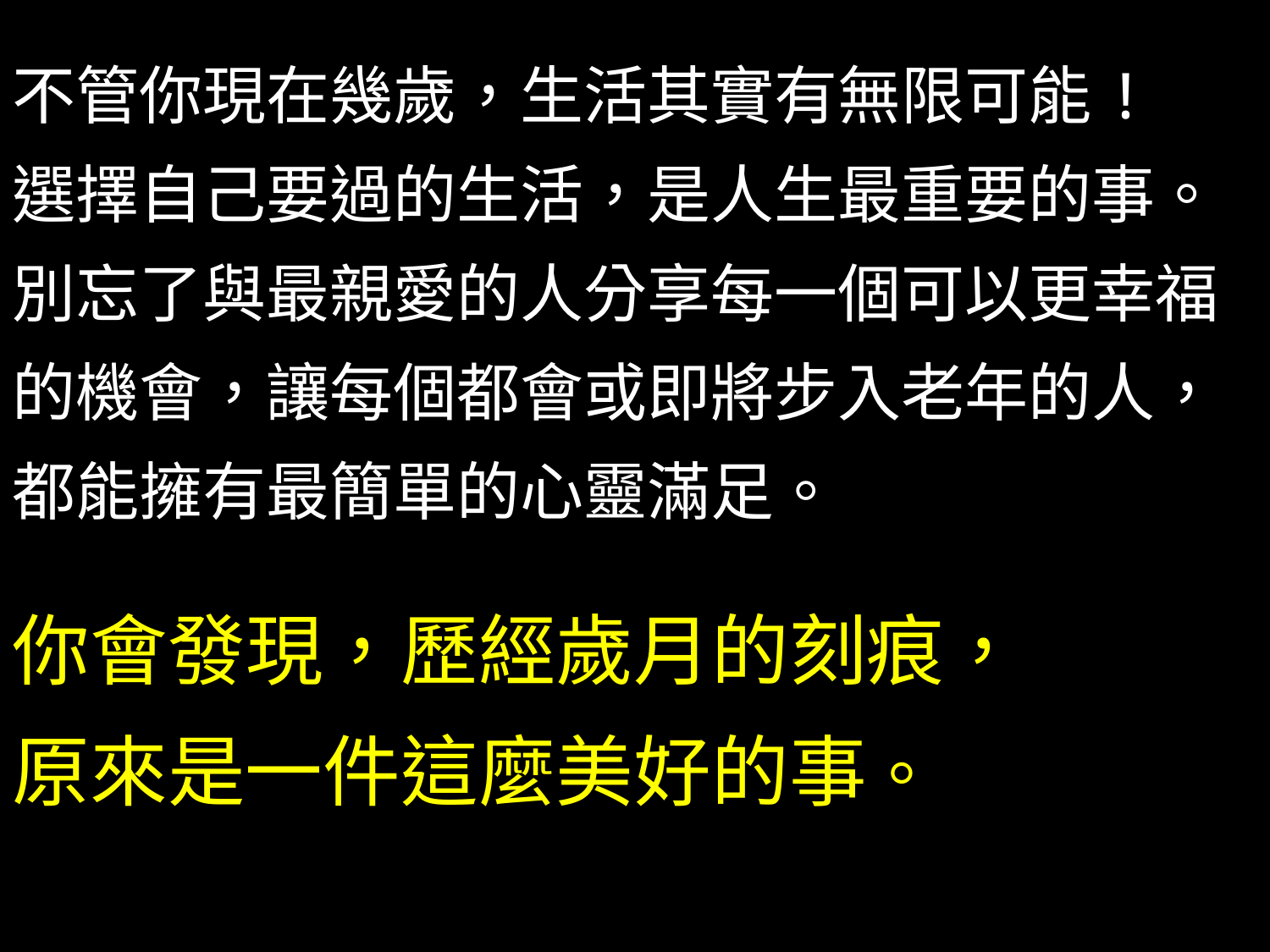

不管你現在幾歲，生活其實有無限可能!
選擇自己要過的生活，是人生最重要的事。
別忘了與最親愛的人分享每一個可以更幸福的機會，讓每個都會或即將步入老年的人，
都能擁有最簡單的心靈滿足。
你會發現，歷經歲月的刻痕，
原來是一件這麼美好的事。